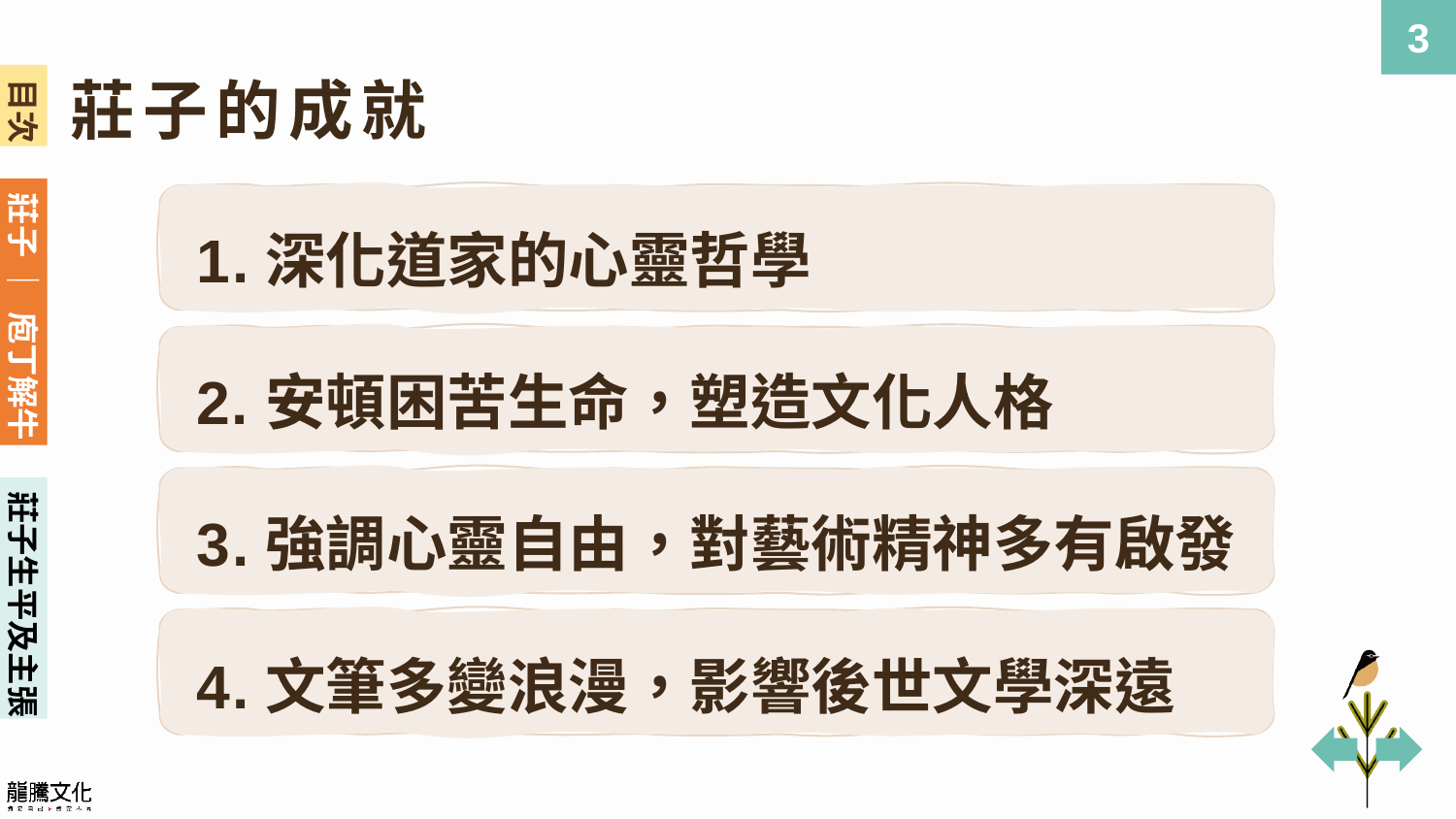

莊子的成就

深化道家的心靈哲學

安頓困苦生命，塑造文化人格

莊子生平及主張
強調心靈自由，對藝術精神多有啟發

文筆多變浪漫，影響後世文學深遠